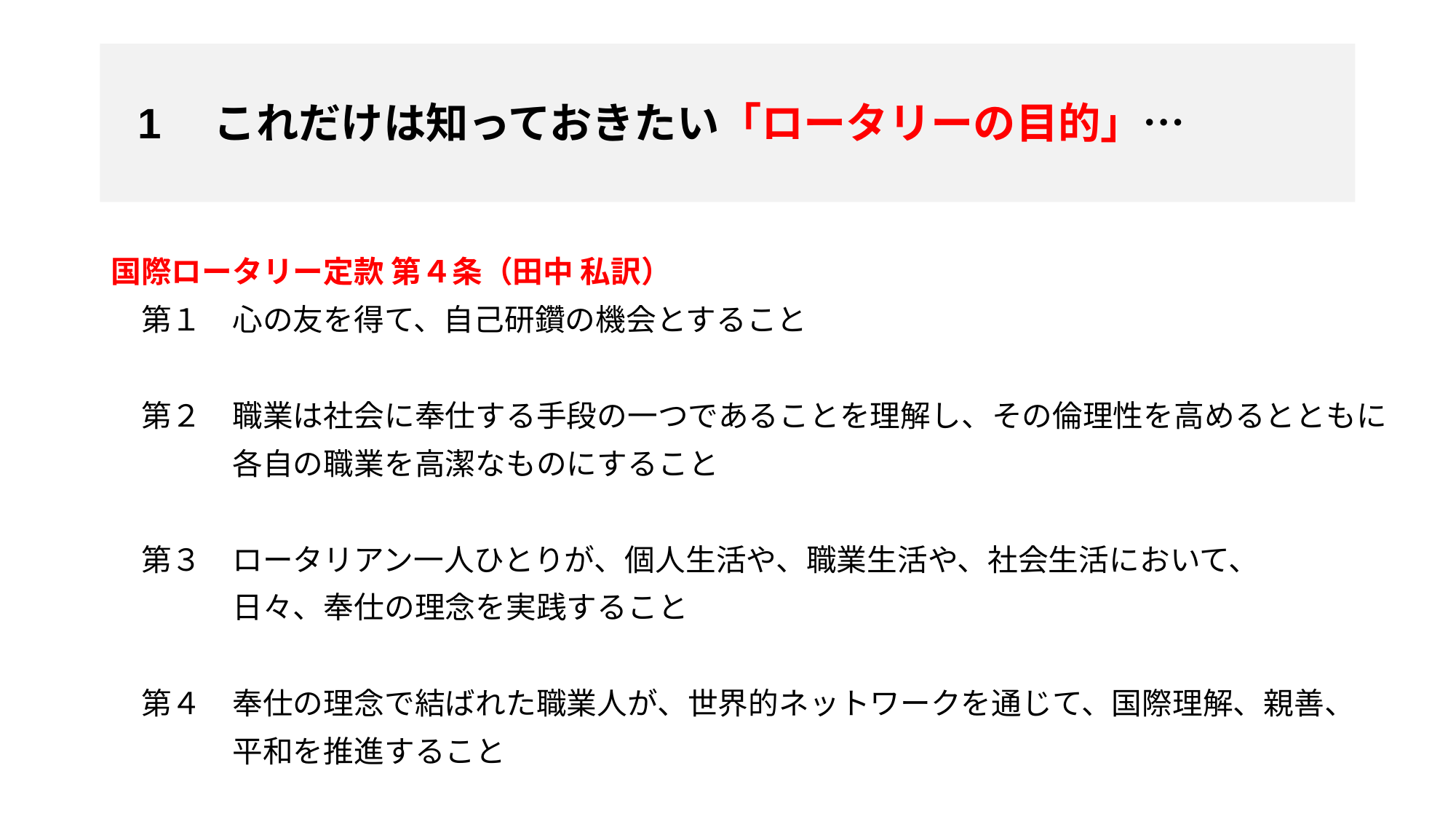

# 1　これだけは知っておきたい「ロータリーの目的」…
国際ロータリー定款 第４条（田中 私訳）
　第１　心の友を得て、自己研鑽の機会とすること

　第２　職業は社会に奉仕する手段の一つであることを理解し、その倫理性を高めるとともに
　　　　各自の職業を高潔なものにすること

　第３　ロータリアン一人ひとりが、個人生活や、職業生活や、社会生活において、
　　　　日々、奉仕の理念を実践すること

　第４　奉仕の理念で結ばれた職業人が、世界的ネットワークを通じて、国際理解、親善、
　　　　平和を推進すること